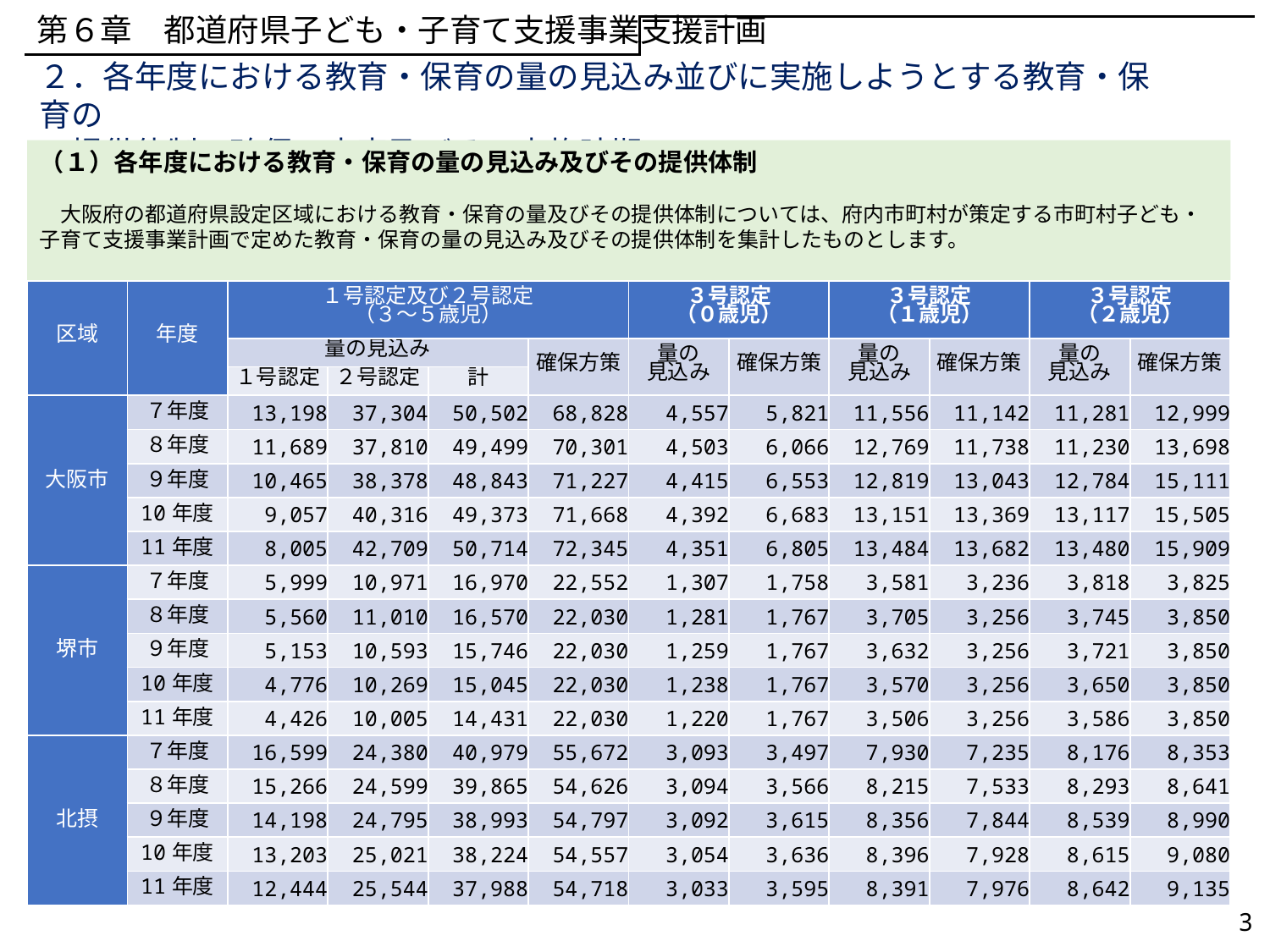

第６章　都道府県子ども・子育て支援事業支援計画

２．各年度における教育・保育の量の見込み並びに実施しようとする教育・保育の
　提供体制の確保の内容及びその実施時期
（１）各年度における教育・保育の量の見込み及びその提供体制

　大阪府の都道府県設定区域における教育・保育の量及びその提供体制については、府内市町村が策定する市町村子ども・子育て支援事業計画で定めた教育・保育の量の見込み及びその提供体制を集計したものとします。

| 区域 | 年度 | １号認定及び２号認定 （３～５歳児） |  |  |  | ３号認定 （０歳児） |  | ３号認定 （１歳児） |  | ３号認定 （２歳児） |  |
| --- | --- | --- | --- | --- | --- | --- | --- | --- | --- | --- | --- |
|  |  | 量の見込み |  |  | 確保方策 | 量の 見込み | 確保方策 | 量の 見込み | 確保方策 | 量の 見込み | 確保方策 |
|  |  | １号認定 | ２号認定 | 計 |  |  |  |  |  |  |  |
| 大阪市 | ７年度 | 13,198 | 37,304 | 50,502 | 68,828 | 4,557 | 5,821 | 11,556 | 11,142 | 11,281 | 12,999 |
|  | ８年度 | 11,689 | 37,810 | 49,499 | 70,301 | 4,503 | 6,066 | 12,769 | 11,738 | 11,230 | 13,698 |
|  | ９年度 | 10,465 | 38,378 | 48,843 | 71,227 | 4,415 | 6,553 | 12,819 | 13,043 | 12,784 | 15,111 |
|  | 10年度 | 9,057 | 40,316 | 49,373 | 71,668 | 4,392 | 6,683 | 13,151 | 13,369 | 13,117 | 15,505 |
|  | 11年度 | 8,005 | 42,709 | 50,714 | 72,345 | 4,351 | 6,805 | 13,484 | 13,682 | 13,480 | 15,909 |
| 堺市 | ７年度 | 5,999 | 10,971 | 16,970 | 22,552 | 1,307 | 1,758 | 3,581 | 3,236 | 3,818 | 3,825 |
|  | ８年度 | 5,560 | 11,010 | 16,570 | 22,030 | 1,281 | 1,767 | 3,705 | 3,256 | 3,745 | 3,850 |
|  | ９年度 | 5,153 | 10,593 | 15,746 | 22,030 | 1,259 | 1,767 | 3,632 | 3,256 | 3,721 | 3,850 |
|  | 10年度 | 4,776 | 10,269 | 15,045 | 22,030 | 1,238 | 1,767 | 3,570 | 3,256 | 3,650 | 3,850 |
|  | 11年度 | 4,426 | 10,005 | 14,431 | 22,030 | 1,220 | 1,767 | 3,506 | 3,256 | 3,586 | 3,850 |
| 北摂 | ７年度 | 16,599 | 24,380 | 40,979 | 55,672 | 3,093 | 3,497 | 7,930 | 7,235 | 8,176 | 8,353 |
|  | ８年度 | 15,266 | 24,599 | 39,865 | 54,626 | 3,094 | 3,566 | 8,215 | 7,533 | 8,293 | 8,641 |
|  | ９年度 | 14,198 | 24,795 | 38,993 | 54,797 | 3,092 | 3,615 | 8,356 | 7,844 | 8,539 | 8,990 |
|  | 10年度 | 13,203 | 25,021 | 38,224 | 54,557 | 3,054 | 3,636 | 8,396 | 7,928 | 8,615 | 9,080 |
|  | 11年度 | 12,444 | 25,544 | 37,988 | 54,718 | 3,033 | 3,595 | 8,391 | 7,976 | 8,642 | 9,135 |
3